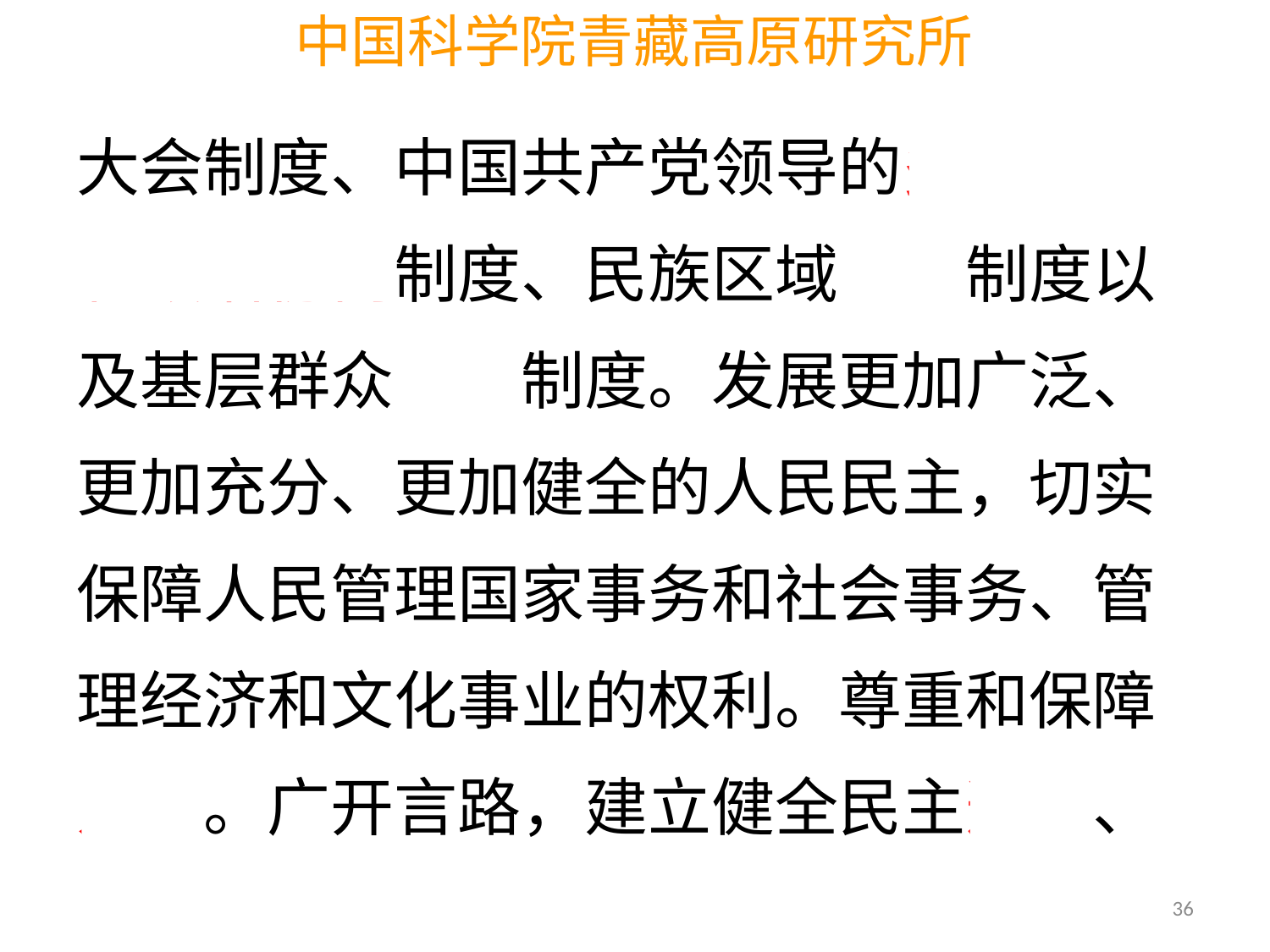

# 大会制度、中国共产党领导的多党合作和政治协商制度、民族区域自治制度以及基层群众自治制度。发展更加广泛、更加充分、更加健全的人民民主，切实保障人民管理国家事务和社会事务、管理经济和文化事业的权利。尊重和保障人权。广开言路，建立健全民主选举、

36